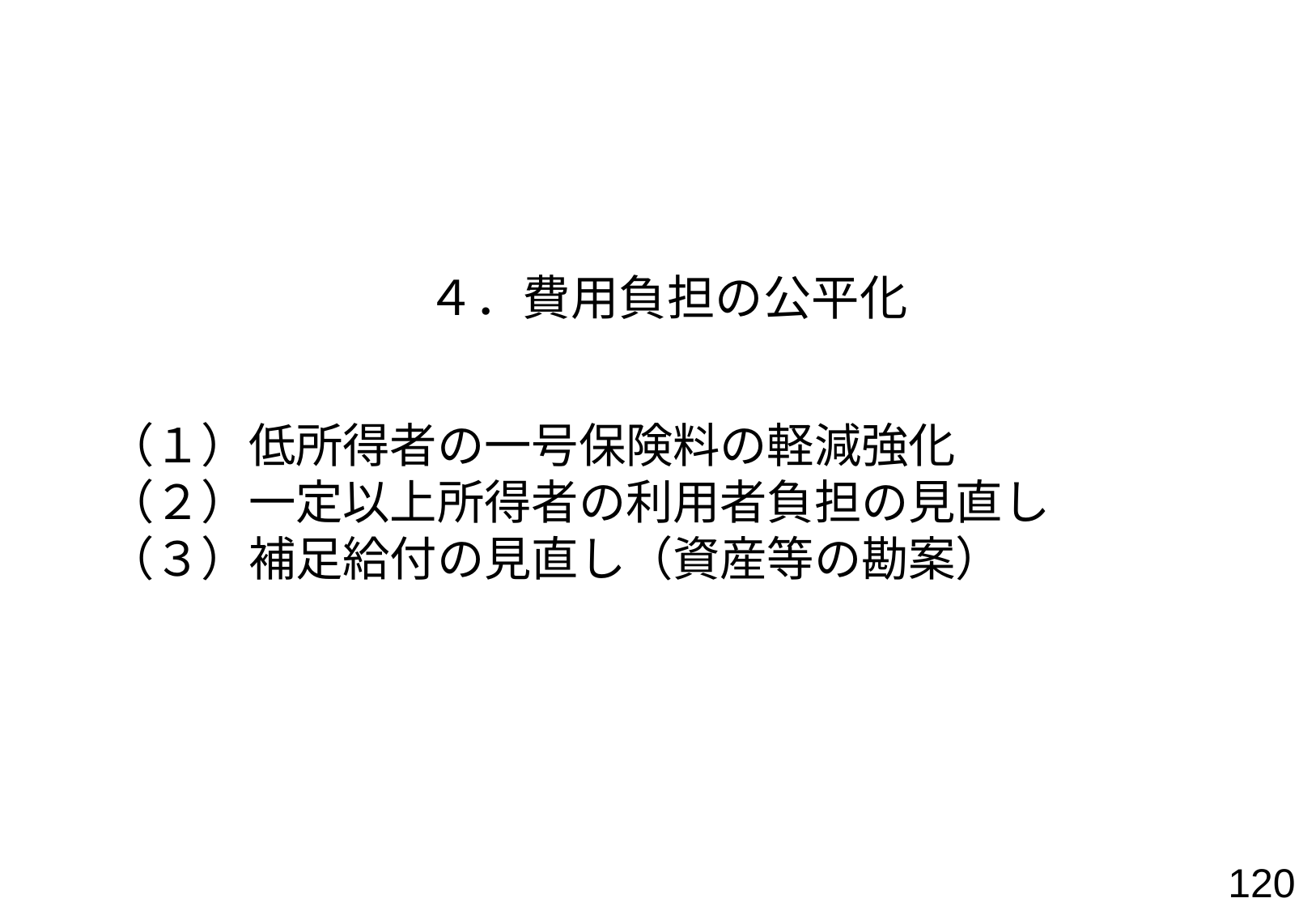

４．費用負担の公平化
# （１）低所得者の一号保険料の軽減強化 　（２）一定以上所得者の利用者負担の見直し 　（３）補足給付の見直し（資産等の勘案）
120